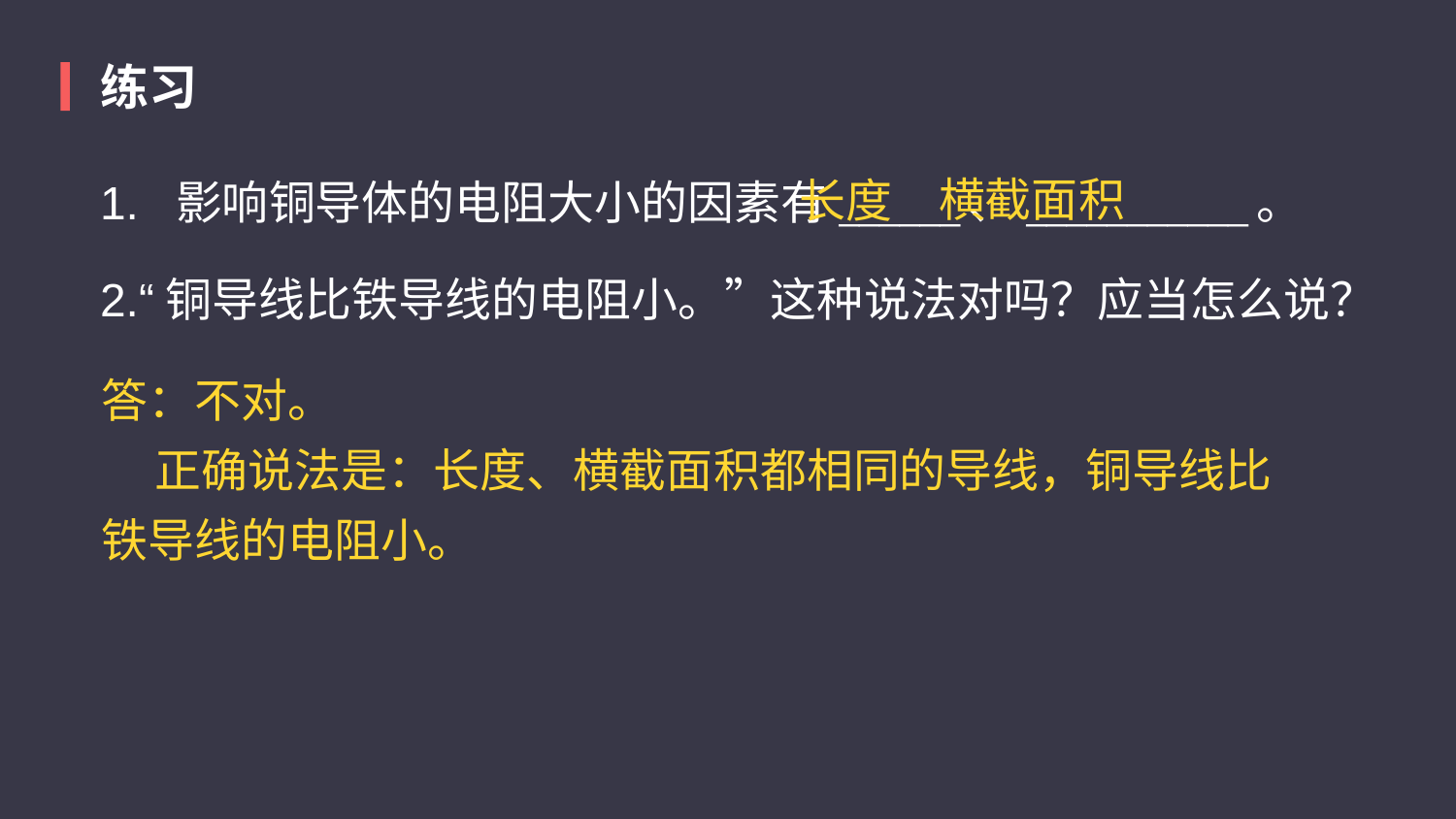

练习

横截面积
长度
1.  影响铜导体的电阻大小的因素有______、___________。
2.“铜导线比铁导线的电阻小。”这种说法对吗？应当怎么说？
答：不对。
    正确说法是：长度、横截面积都相同的导线，铜导线比铁导线的电阻小。